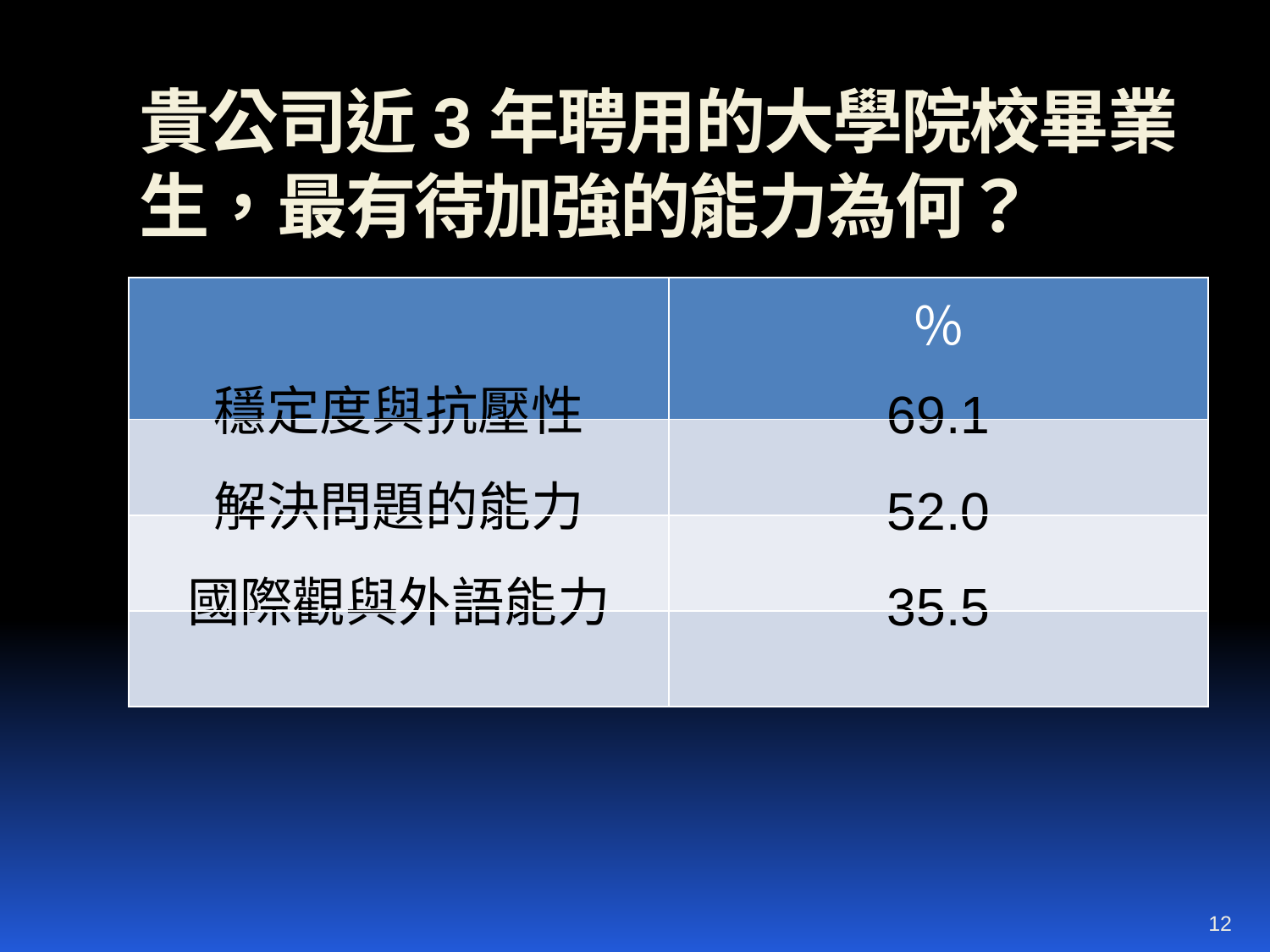

# 貴公司近3年聘用的大學院校畢業生，最有待加強的能力為何？
|  | ％ |
| --- | --- |
| 穩定度與抗壓性 | 69.1 |
| 解決問題的能力 | 52.0 |
| 國際觀與外語能力 | 35.5 |
12